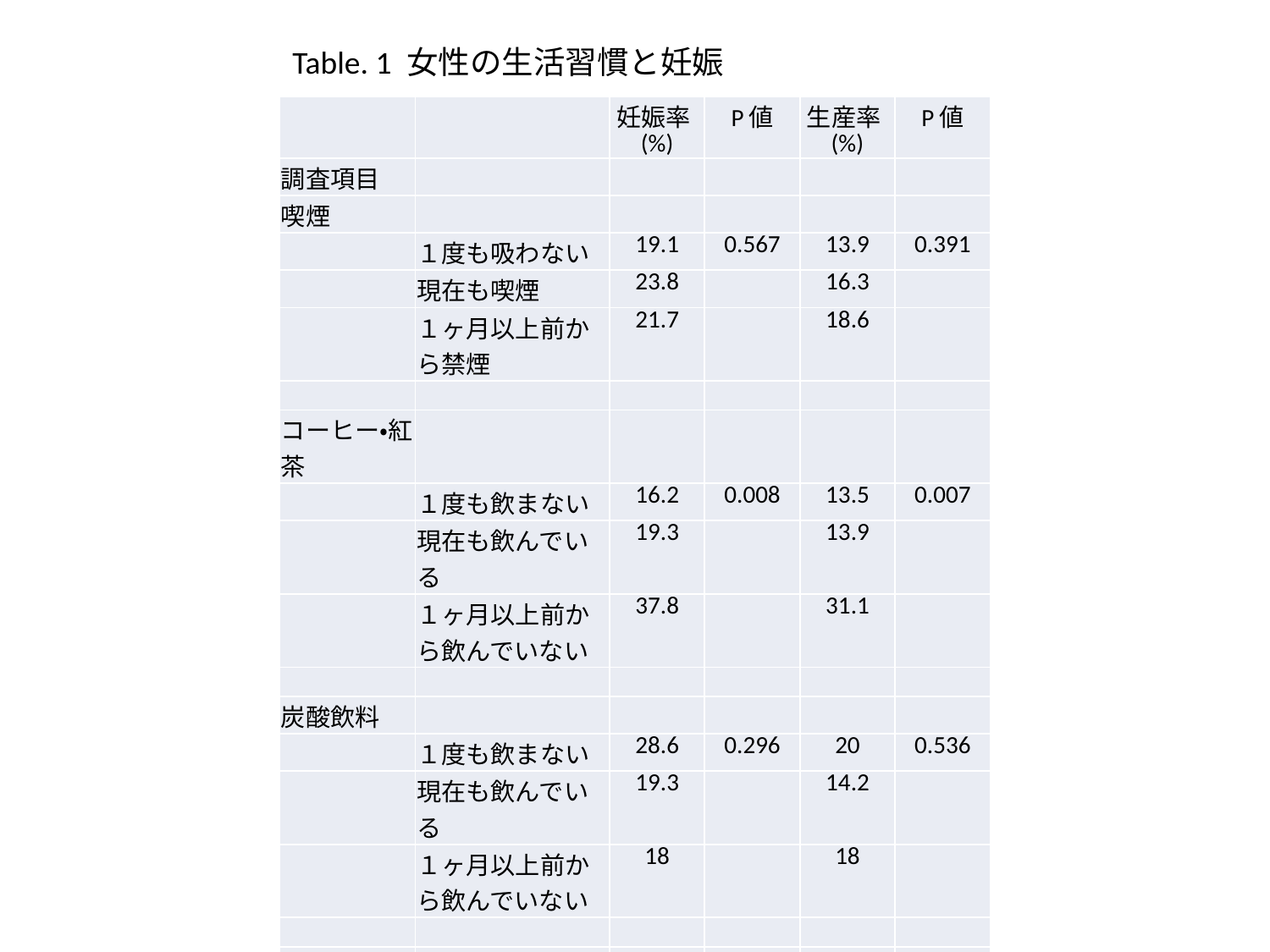

Table. 1 女性の生活習慣と妊娠
|  |  | 妊娠率(%) | P値 | 生産率(%) | P値 |
| --- | --- | --- | --- | --- | --- |
| 調査項目 |  |  |  |  |  |
| 喫煙 |  |  |  |  |  |
|  | １度も吸わない | 19.1 | 0.567 | 13.9 | 0.391 |
|  | 現在も喫煙 | 23.8 |  | 16.3 |  |
|  | １ヶ月以上前から禁煙 | 21.7 |  | 18.6 |  |
|  |  |  |  |  |  |
| コーヒー・紅茶 |  |  |  |  |  |
|  | １度も飲まない | 16.2 | 0.008 | 13.5 | 0.007 |
|  | 現在も飲んでいる | 19.3 |  | 13.9 |  |
|  | １ヶ月以上前から飲んでいない | 37.8 |  | 31.1 |  |
|  |  |  |  |  |  |
| 炭酸飲料 |  |  |  |  |  |
|  | １度も飲まない | 28.6 | 0.296 | 20 | 0.536 |
|  | 現在も飲んでいる | 19.3 |  | 14.2 |  |
|  | １ヶ月以上前から飲んでいない | 18 |  | 18 |  |
|  |  |  |  |  |  |
| アルコール |  |  |  |  |  |
|  | １度も飲まない | 16.9 | 0.008 | 13.1 | <0.001 |
|  | 現在も飲んでいる | 18.3 |  | 11.7 |  |
|  | １ヶ月以上前から飲んでいない | 30.5 |  | 25.8 |  |